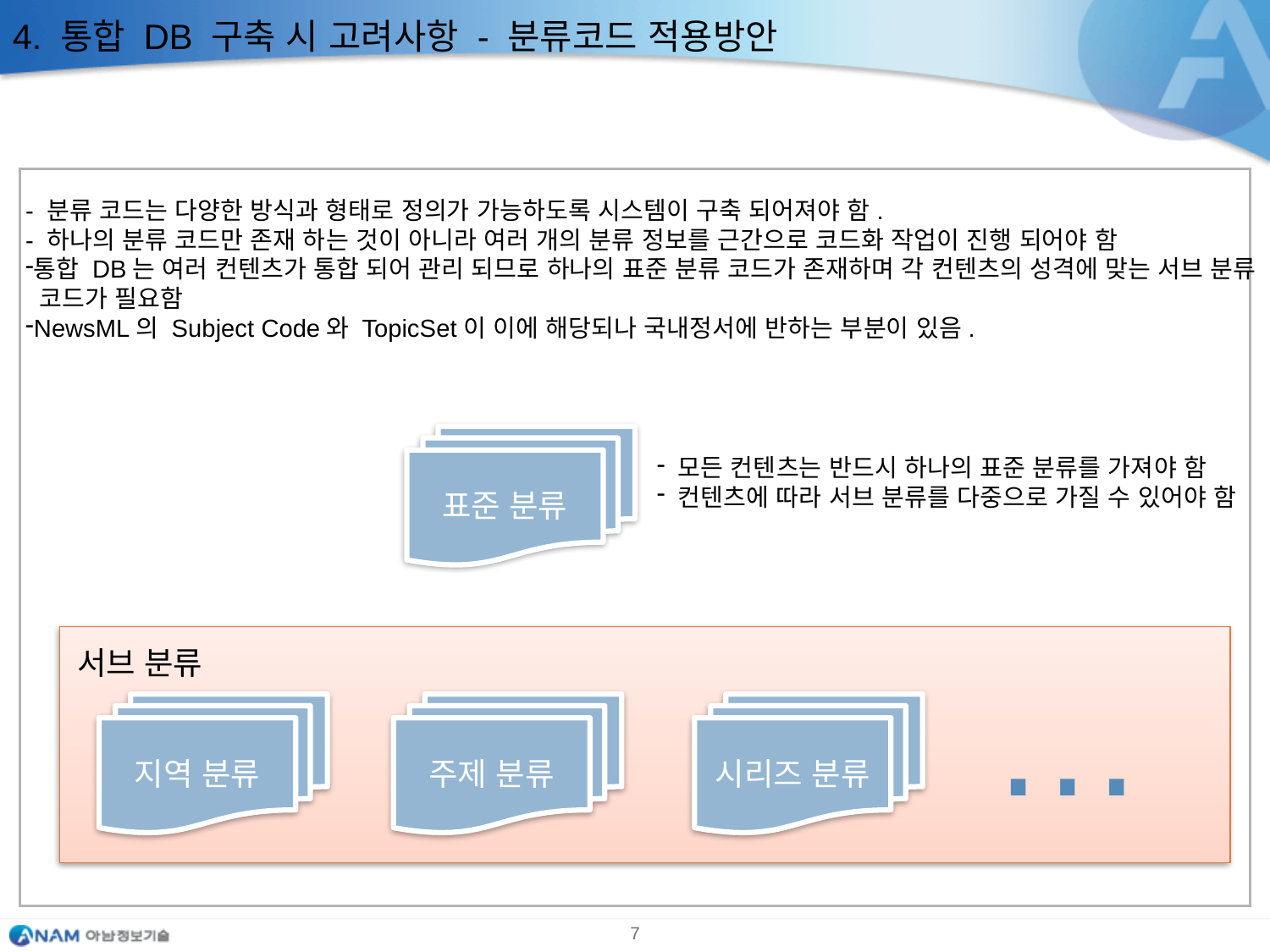

4. 통합 DB 구축 시 고려사항 - 분류코드 적용방안

- 분류 코드는 다양한 방식과 형태로 정의가 가능하도록 시스템이 구축 되어져야 함.
- 하나의 분류 코드만 존재 하는 것이 아니라 여러 개의 분류 정보를 근간으로 코드화 작업이 진행 되어야 함
통합 DB는 여러 컨텐츠가 통합 되어 관리 되므로 하나의 표준 분류 코드가 존재하며 각 컨텐츠의 성격에 맞는 서브 분류
  코드가 필요함
NewsML의 Subject Code와 TopicSet이 이에 해당되나 국내정서에 반하는 부분이 있음.
표준 분류
 모든 컨텐츠는 반드시 하나의 표준 분류를 가져야 함
 컨텐츠에 따라 서브 분류를 다중으로 가질 수 있어야 함

…
서브 분류
지역 분류
주제 분류
시리즈 분류